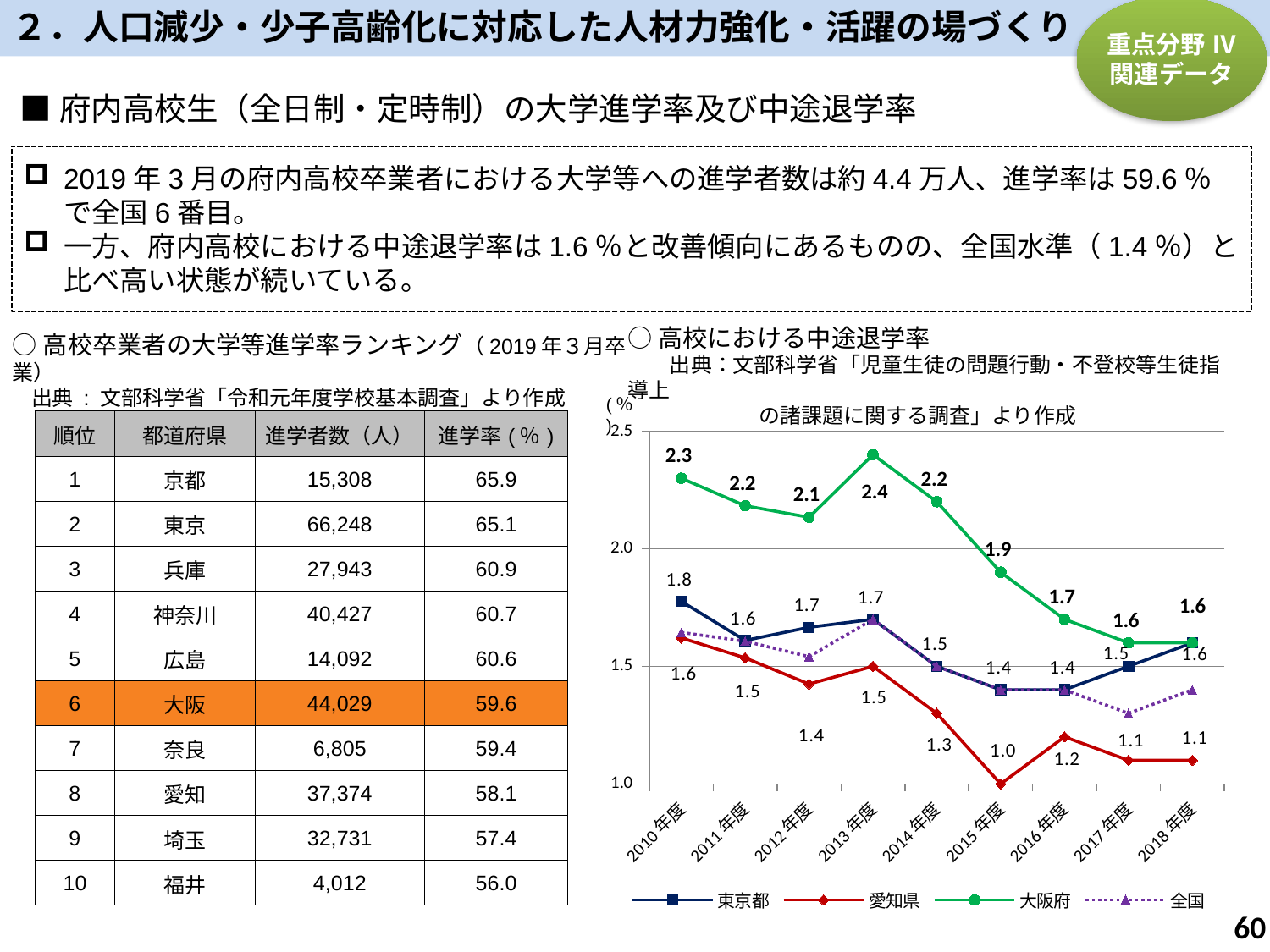

２．人口減少・少子高齢化に対応した人材力強化・活躍の場づくり
重点分野 Ⅳ
関連データ
■府内高校生（全日制・定時制）の大学進学率及び中途退学率
2019年3月の府内高校卒業者における大学等への進学者数は約4.4万人、進学率は59.6％で全国6番目。
一方、府内高校における中途退学率は1.6％と改善傾向にあるものの、全国水準（1.4％）と比べ高い状態が続いている。
○高校における中途退学率
　　出典：文部科学省「児童生徒の問題行動・不登校等生徒指導上
　　　　　　 の諸課題に関する調査」より作成
○高校卒業者の大学等進学率ランキング（2019年３月卒業）
   出典 : 文部科学省「令和元年度学校基本調査」より作成

### Chart

| Category | 東京都 | 愛知県 | 大阪府 | 全国 |
|---|---|---|---|---|
| 2010年度 | 1.7766255248759384 | 1.6209826914665388 | 2.3000576011342995 | 1.6443678731200229 |
| 2011年度 | 1.6102284954743973 | 1.5360633069381795 | 2.18288411421138 | 1.6067272026619612 |
| 2012年度 | 1.6660577734665338 | 1.4245452216243915 | 2.1337383664143816 | 1.541172286221537 |
| 2013年度 | 1.7 | 1.5 | 2.4 | 1.7 |
| 2014年度 | 1.5 | 1.3 | 2.2 | 1.5 |
| 2015年度 | 1.4 | 1.0 | 1.9 | 1.4 |
| 2016年度 | 1.4 | 1.2 | 1.7 | 1.4 |
| 2017年度 | 1.5 | 1.1 | 1.6 | 1.3 |
| 2018年度 | 1.6 | 1.1 | 1.6 | 1.4 |
(％)
| 順位 | 都道府県 | 進学者数（人） | 進学率(％) |
| --- | --- | --- | --- |
| 1 | 京都 | 15,308 | 65.9 |
| 2 | 東京 | 66,248 | 65.1 |
| 3 | 兵庫 | 27,943 | 60.9 |
| 4 | 神奈川 | 40,427 | 60.7 |
| 5 | 広島 | 14,092 | 60.6 |
| 6 | 大阪 | 44,029 | 59.6 |
| 7 | 奈良 | 6,805 | 59.4 |
| 8 | 愛知 | 37,374 | 58.1 |
| 9 | 埼玉 | 32,731 | 57.4 |
| 10 | 福井 | 4,012 | 56.0 |
60